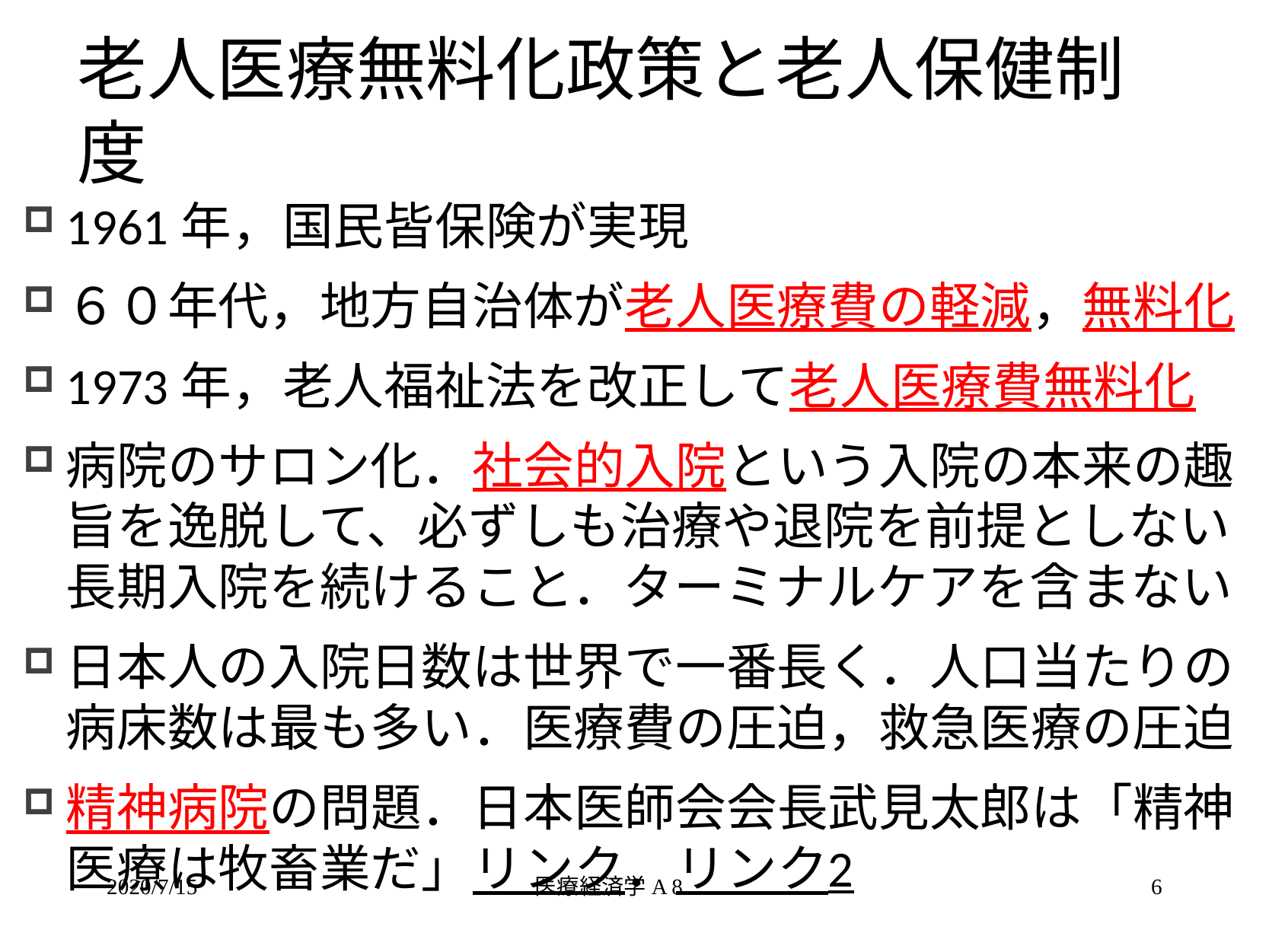

# 老人医療無料化政策と老人保健制度
1961年，国民皆保険が実現
６０年代，地方自治体が老人医療費の軽減，無料化
1973年，老人福祉法を改正して老人医療費無料化
病院のサロン化．社会的入院という入院の本来の趣旨を逸脱して、必ずしも治療や退院を前提としない長期入院を続けること．ターミナルケアを含まない
日本人の入院日数は世界で一番長く．人口当たりの病床数は最も多い．医療費の圧迫，救急医療の圧迫
精神病院の問題．日本医師会会長武見太郎は「精神医療は牧畜業だ」リンク．リンク2

2020/7/15
医療経済学A 8
6